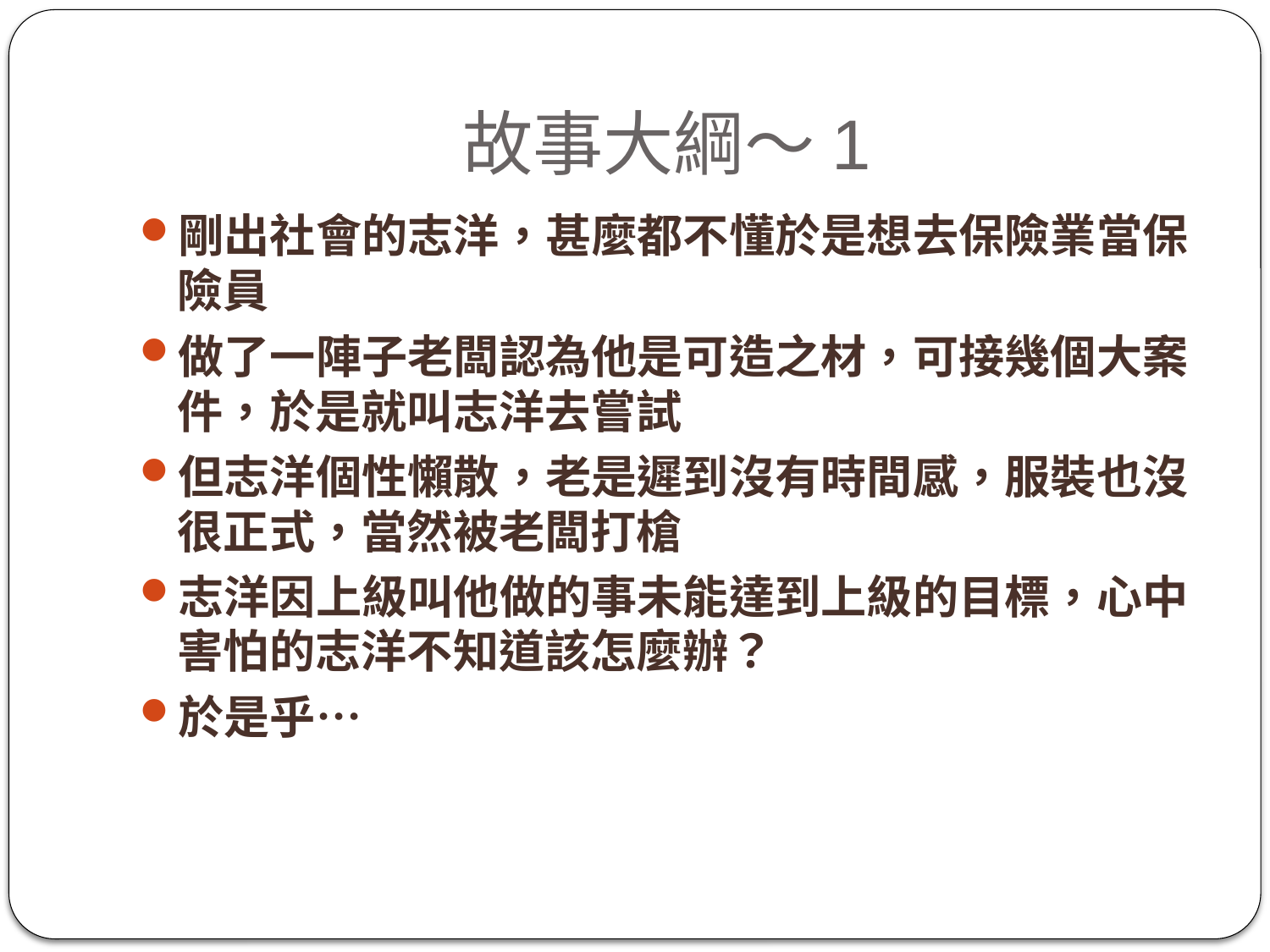

# 故事大綱～1
剛出社會的志洋，甚麼都不懂於是想去保險業當保險員
做了一陣子老闆認為他是可造之材，可接幾個大案件，於是就叫志洋去嘗試
但志洋個性懶散，老是遲到沒有時間感，服裝也沒很正式，當然被老闆打槍
志洋因上級叫他做的事未能達到上級的目標，心中害怕的志洋不知道該怎麼辦？
於是乎…